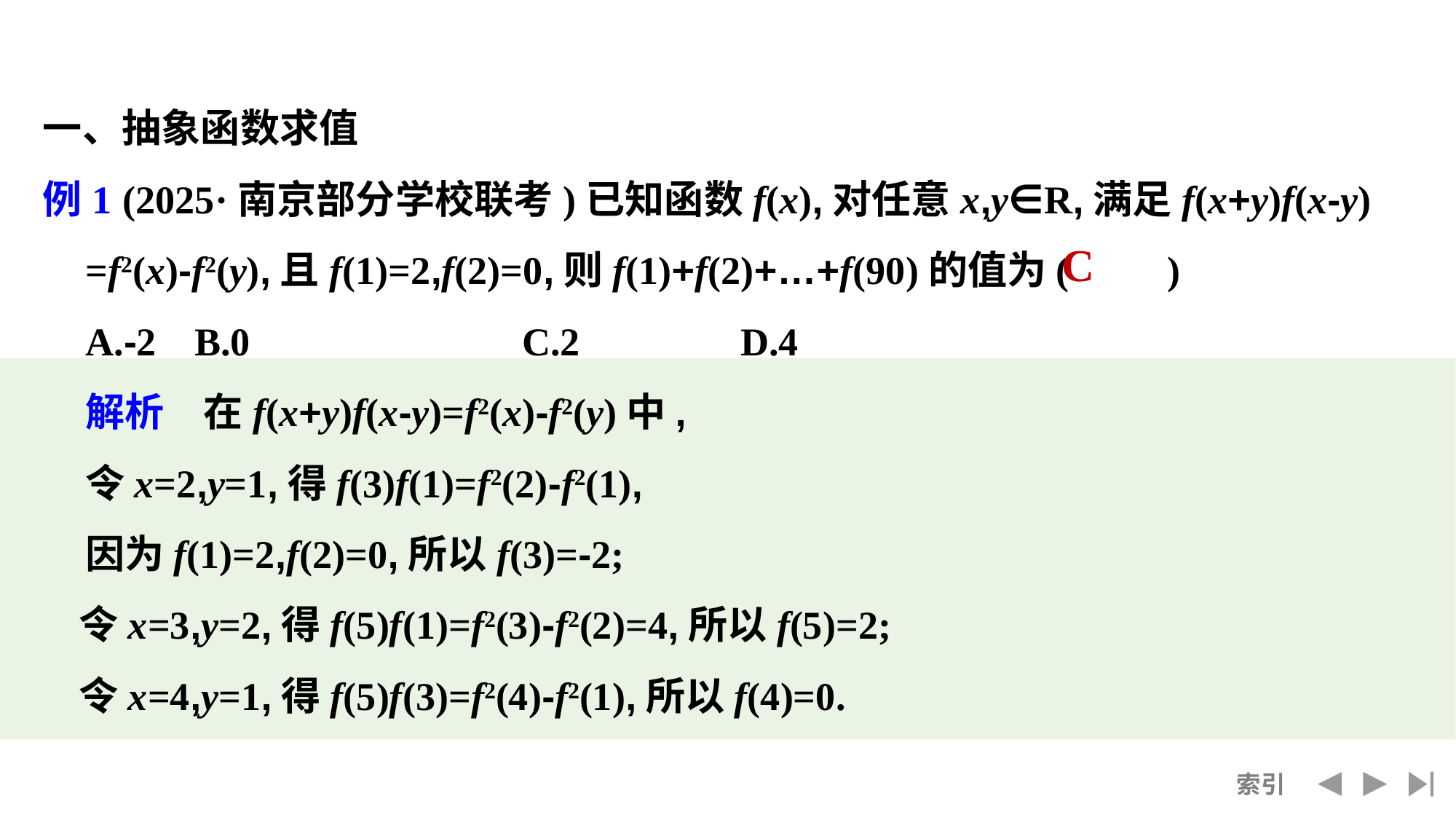

一、抽象函数求值
例1 (2025·南京部分学校联考)已知函数f(x),对任意x,y∈R,满足f(x+y)f(x-y)
	=f2(x)-f2(y),且f(1)=2,f(2)=0,则f(1)+f(2)+…+f(90)的值为(　　)
	A.-2	B.0			C.2		D.4
	解析　在f(x+y)f(x-y)=f2(x)-f2(y)中,
	令x=2,y=1,得f(3)f(1)=f2(2)-f2(1),
	因为f(1)=2,f(2)=0,所以f(3)=-2;
   令x=3,y=2,得f(5)f(1)=f2(3)-f2(2)=4,所以f(5)=2;
   令x=4,y=1,得f(5)f(3)=f2(4)-f2(1),所以f(4)=0.
C